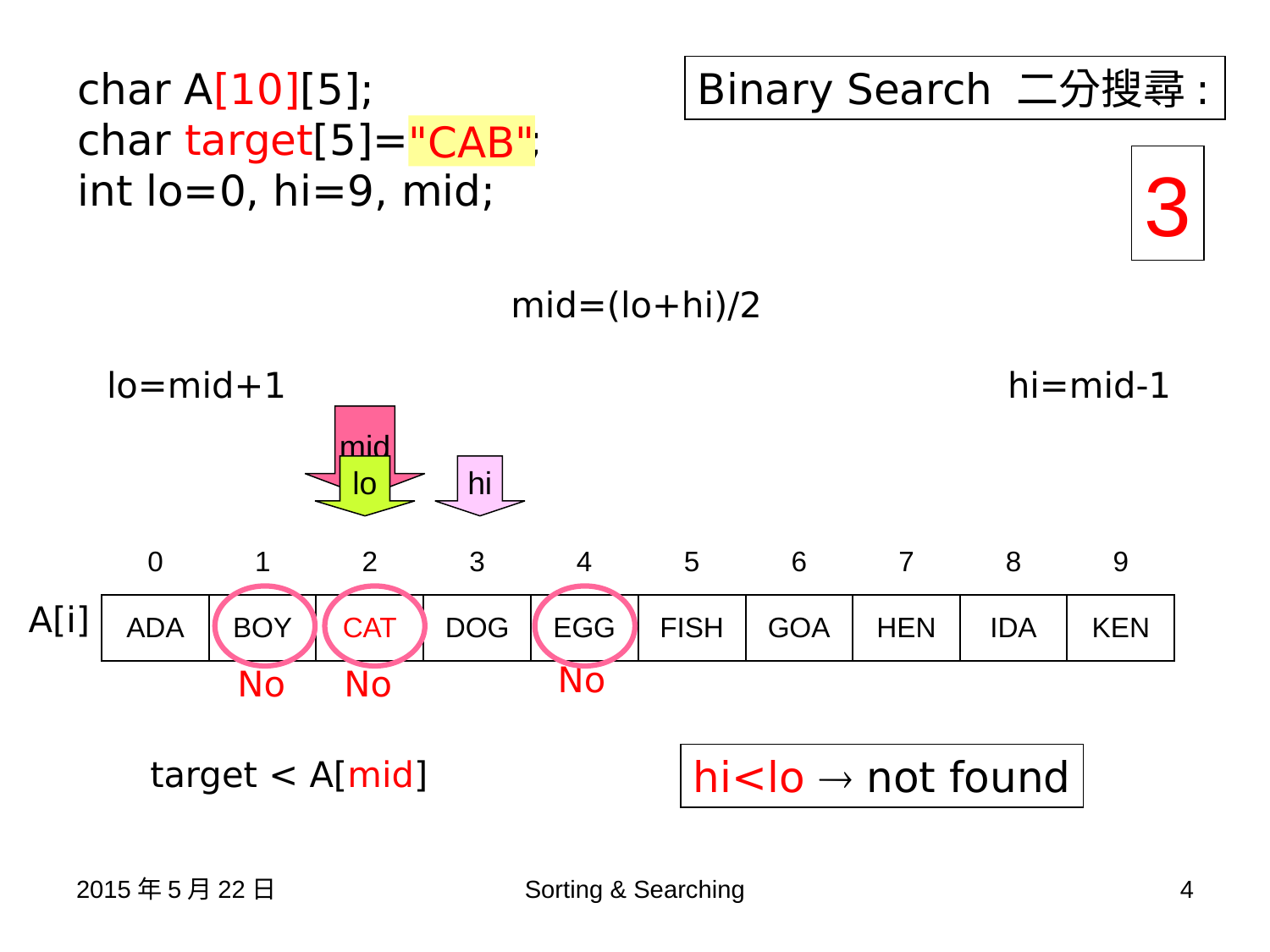

char A[10][5];
char target[5]="CAT";
int lo=0, hi=9, mid;
Binary Search 二分搜尋:
"CAB"
3
mid=(lo+hi)/2
lo
lo=mid+1
hi=mid-1
mid
mid
lo
hi
| 0 | 1 | 2 | 3 | 4 | 5 | 6 | 7 | 8 | 9 |
| --- | --- | --- | --- | --- | --- | --- | --- | --- | --- |
| ADA | BOY | CAT | DOG | EGG | FISH | GOA | HEN | IDA | KEN |
hi

A[i]
No
No
No
hi<lo → not found
target < A[mid]
2015年5月22日
Sorting & Searching
4